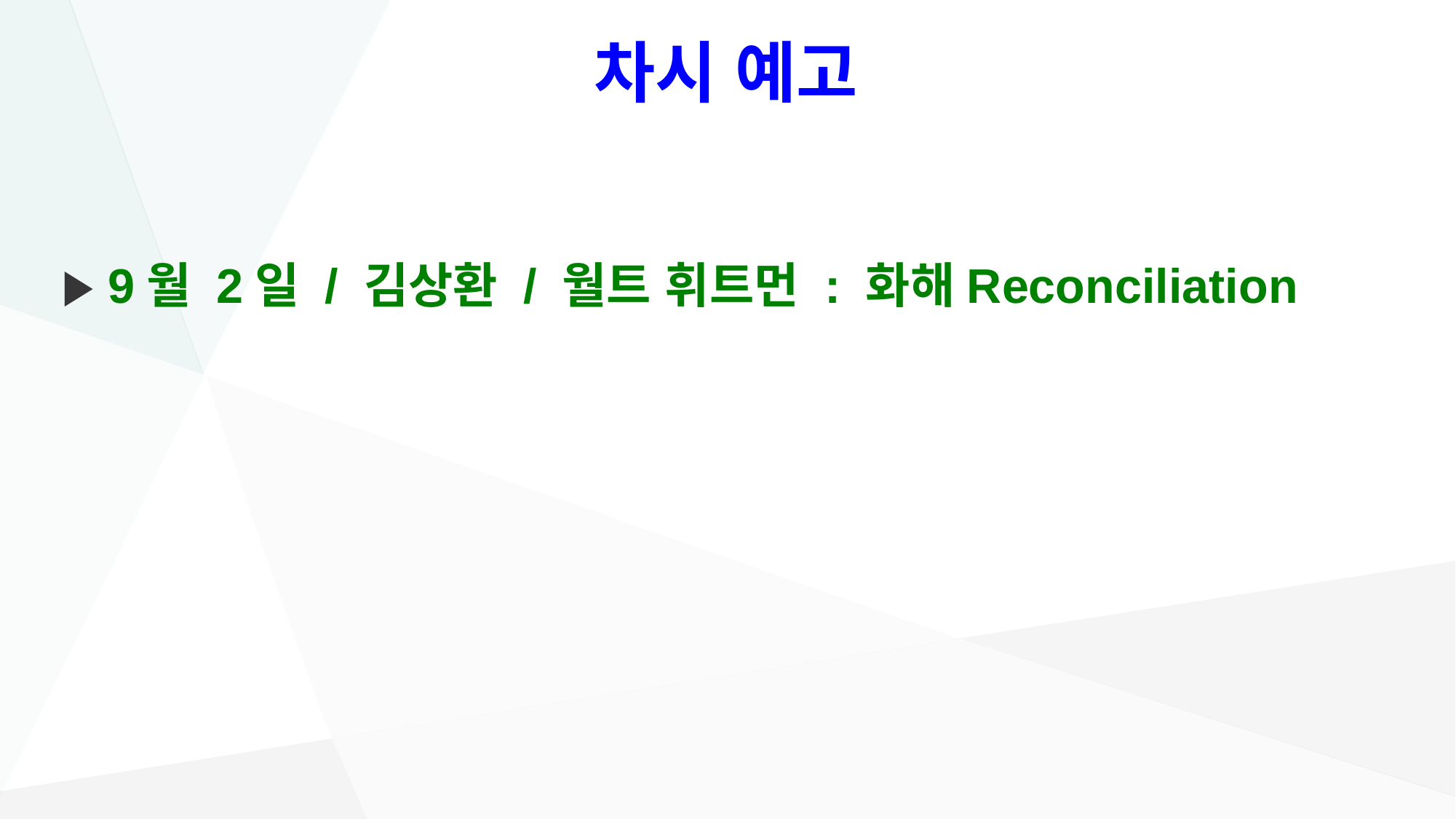

# 차시 예고

▶ 9월 2일 / 김상환 / 월트 휘트먼 : 화해Reconciliation